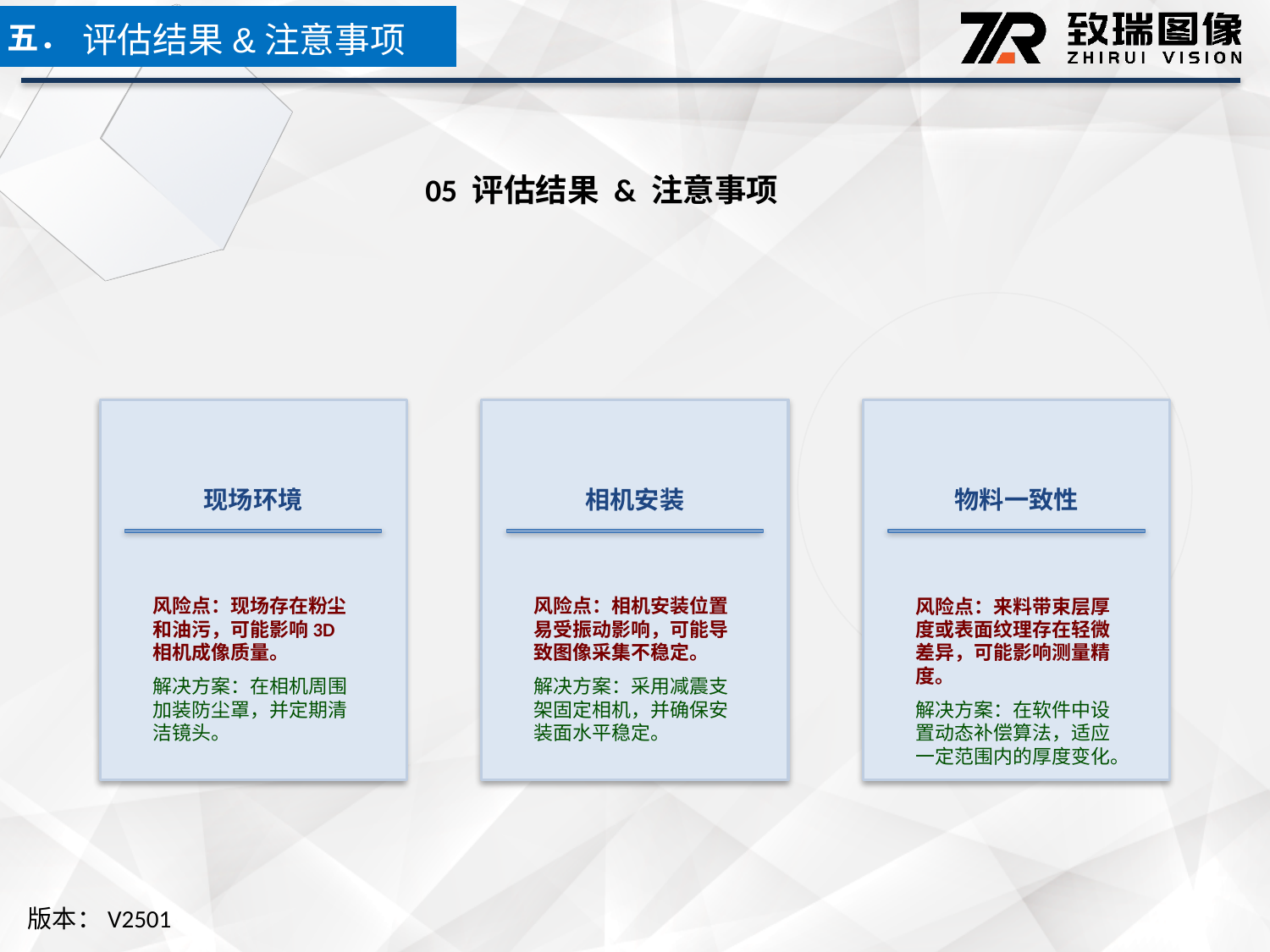

五．
评估结果&注意事项

05 评估结果 & 注意事项

现场环境

相机安装

物料一致性

风险点：现场存在粉尘和油污，可能影响3D相机成像质量。
解决方案：在相机周围加装防尘罩，并定期清洁镜头。

风险点：相机安装位置易受振动影响，可能导致图像采集不稳定。
解决方案：采用减震支架固定相机，并确保安装面水平稳定。

风险点：来料带束层厚度或表面纹理存在轻微差异，可能影响测量精度。
解决方案：在软件中设置动态补偿算法，适应一定范围内的厚度变化。